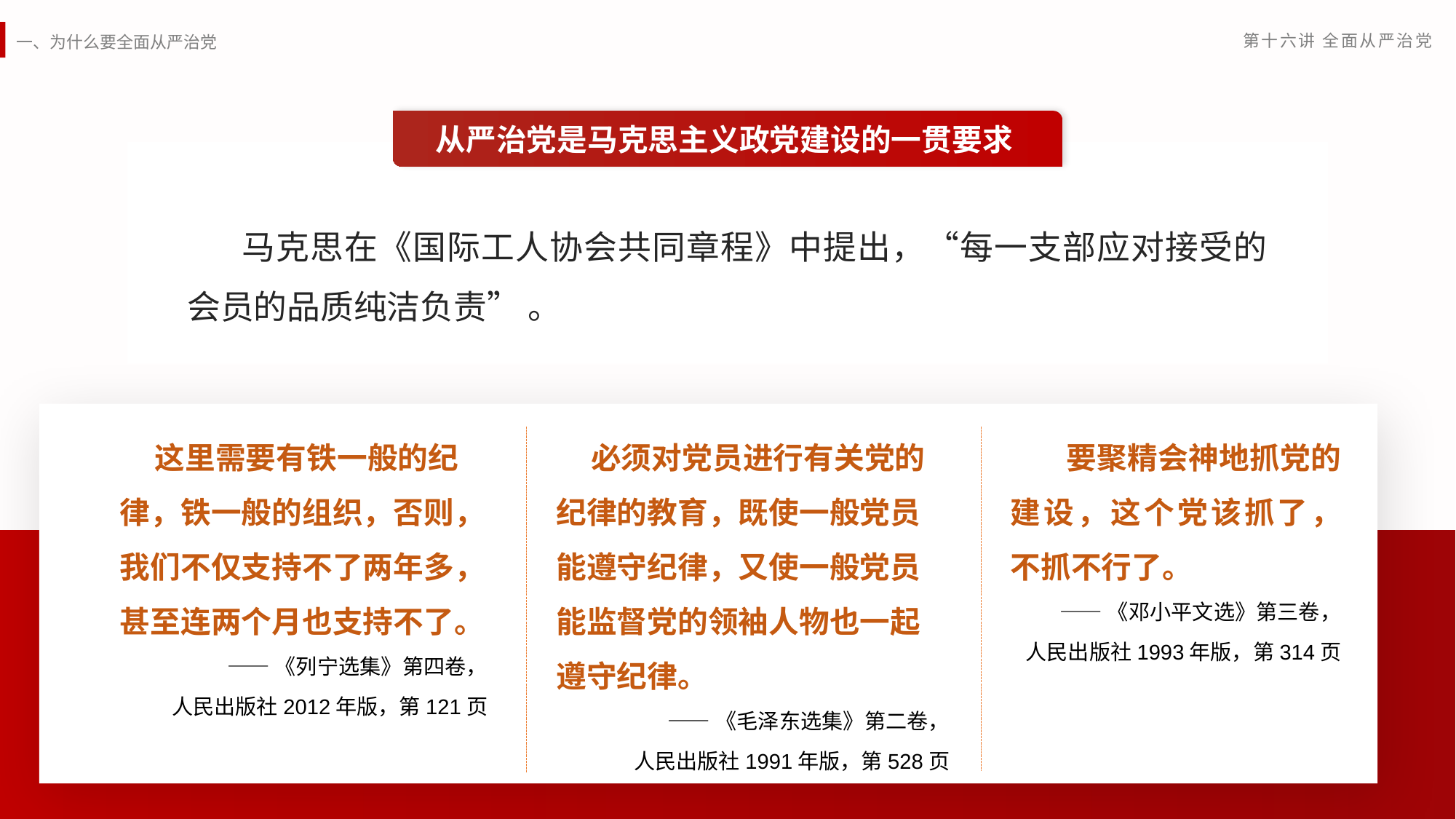

从严治党是马克思主义政党建设的一贯要求

马克思在《国际工人协会共同章程》中提出，“每一支部应对接受的会员的品质纯洁负责” 。

    这里需要有铁一般的纪律，铁一般的组织，否则，我们不仅支持不了两年多，甚至连两个月也支持不了。
——《列宁选集》第四卷，
人民出版社2012年版，第121页
    必须对党员进行有关党的纪律的教育，既使一般党员能遵守纪律，又使一般党员能监督党的领袖人物也一起遵守纪律。
  ——《毛泽东选集》第二卷，
人民出版社1991年版，第528页
       要聚精会神地抓党的建设，这个党该抓了，不抓不行了。
——《邓小平文选》第三卷，
人民出版社1993年版，第314页